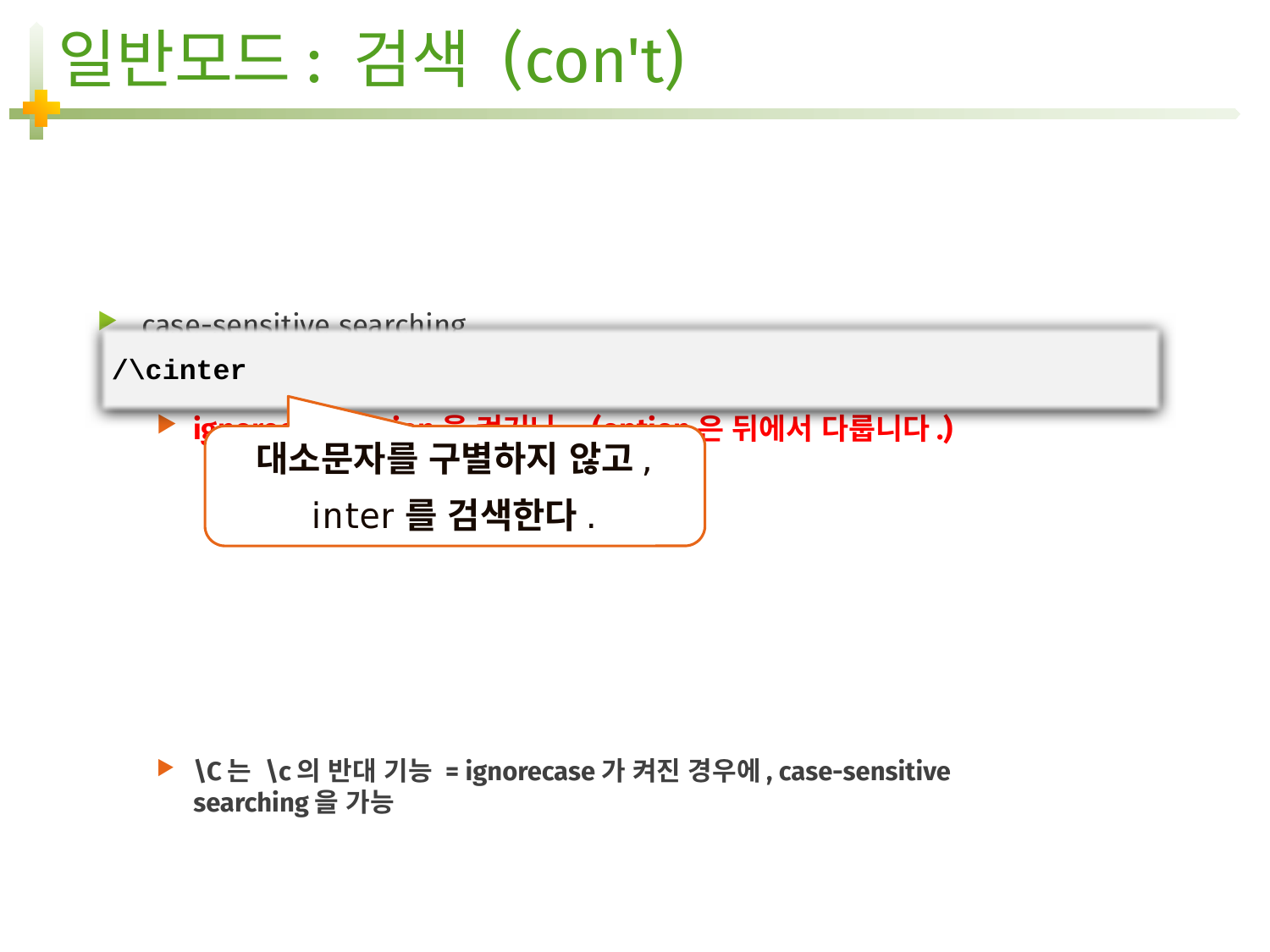

# 일반모드: 검색 (con't)
case-sensitive searching
\c 접두어를 사용하거나…
ignorecase option을 켜거나... (option은 뒤에서 다룹니다.)

\C는 \c의 반대 기능 = ignorecase가 켜진 경우에, case-sensitive searching을 가능
/\cinter
대소문자를 구별하지 않고,
inter를 검색한다.